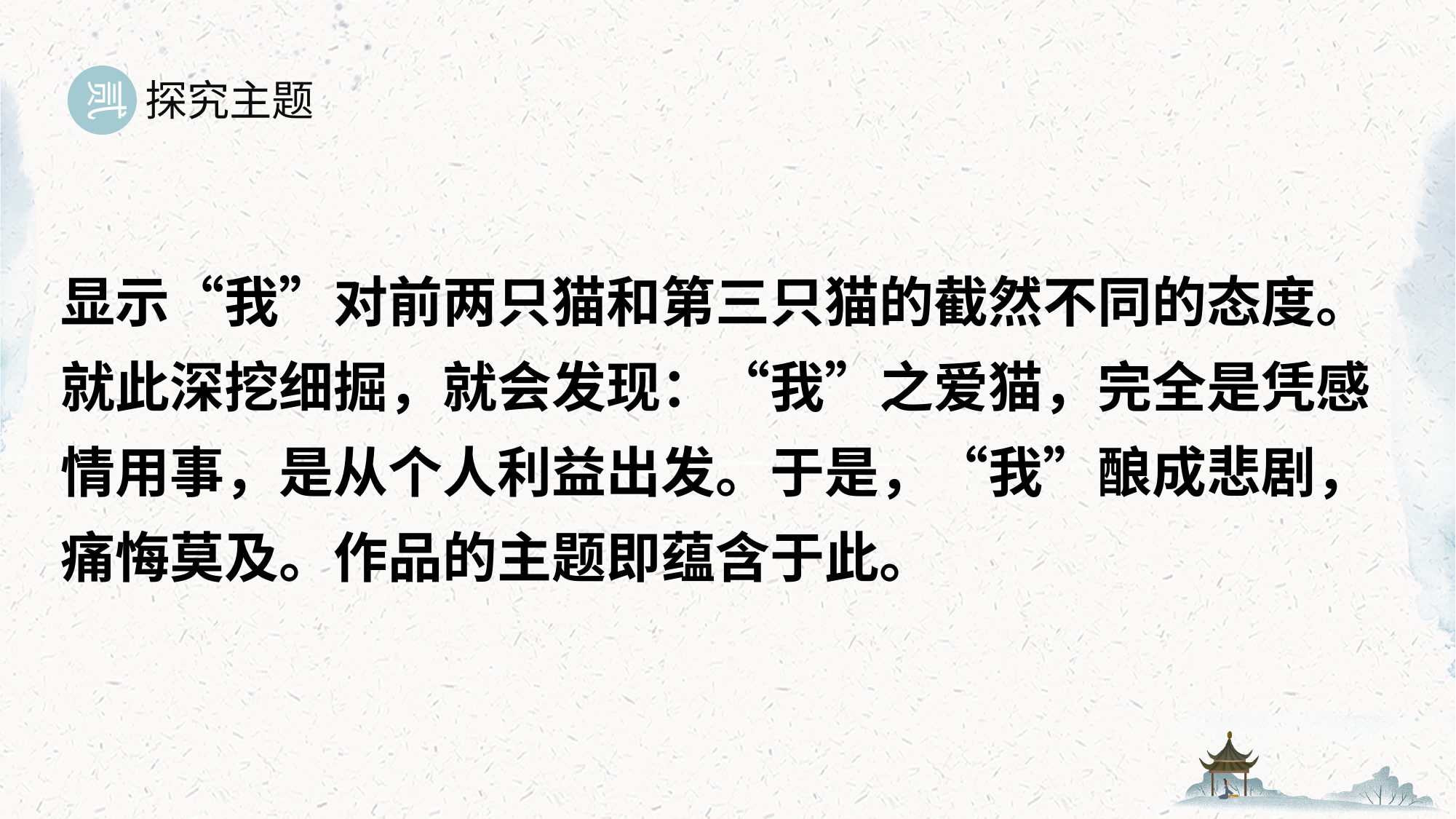

贰

探究主题
显示“我”对前两只猫和第三只猫的截然不同的态度。就此深挖细掘，就会发现：“我”之爱猫，完全是凭感情用事，是从个人利益出发。于是，“我”酿成悲剧，痛悔莫及。作品的主题即蕴含于此。